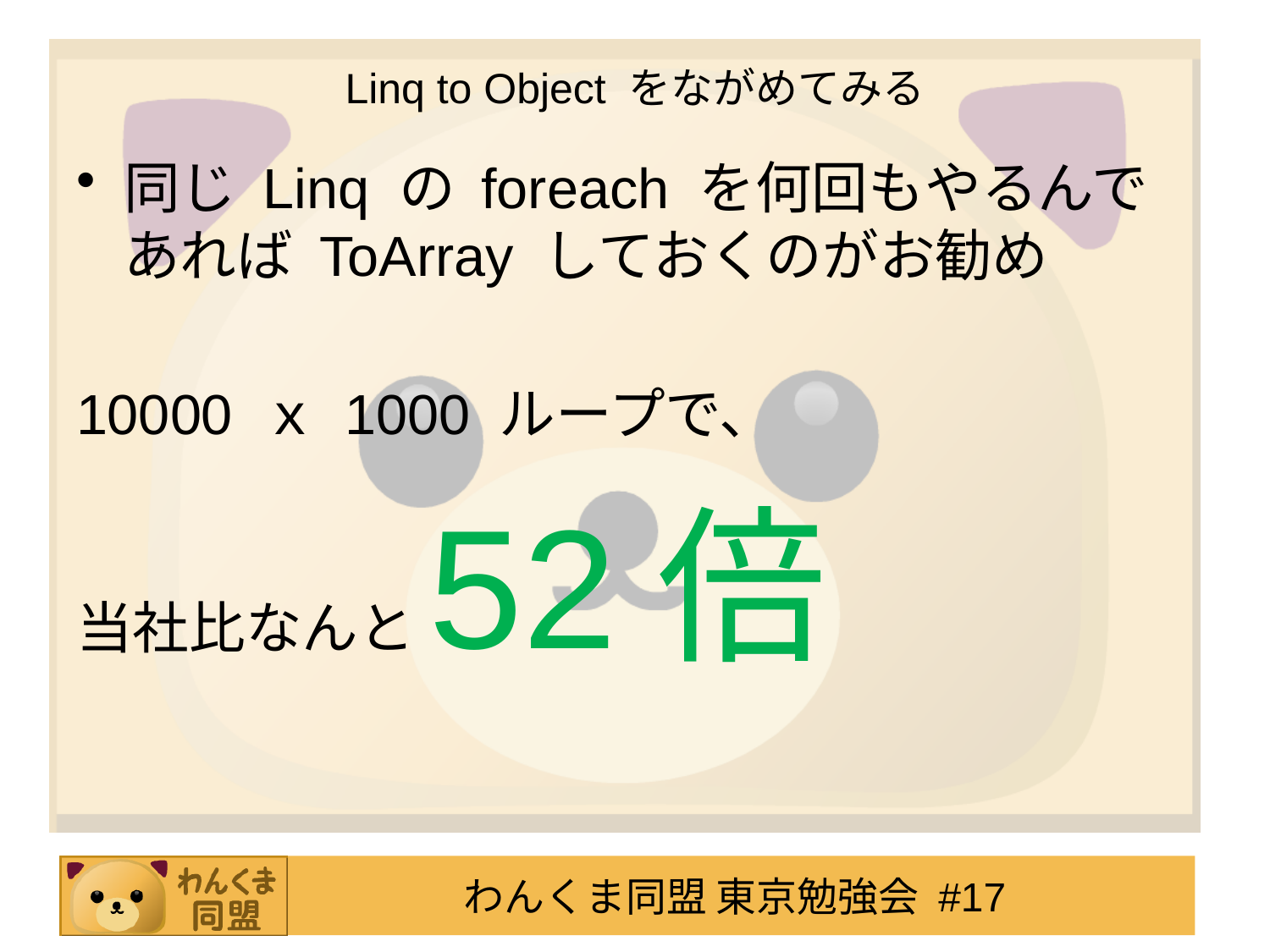

# Linq to Object をながめてみる
同じ Linq の foreach を何回もやるんであれば ToArray しておくのがお勧め

10000 ｘ 1000 ループで、
当社比なんと52倍